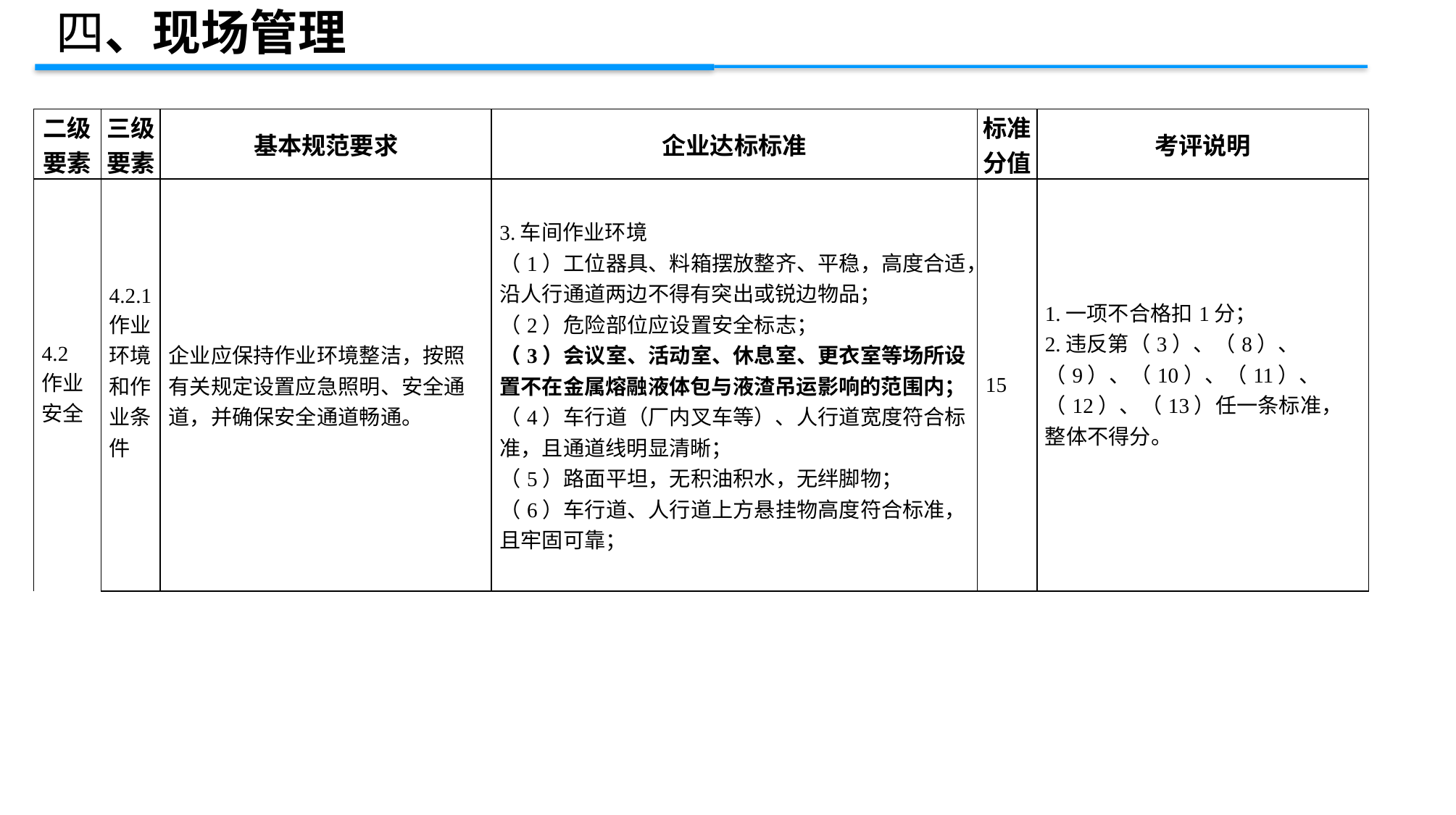

四、现场管理

| 二级 要素 | 三级 要素 | 基本规范要求 | 企业达标标准 | 标准 分值 | 考评说明 |
| --- | --- | --- | --- | --- | --- |
| 4.2作业安全 | 4.2.1作业环境和作业条件 | 企业应保持作业环境整洁，按照有关规定设置应急照明、安全通道，并确保安全通道畅通。 | 3.车间作业环境 （1）工位器具、料箱摆放整齐、平稳，高度合适，沿人行通道两边不得有突出或锐边物品； （2）危险部位应设置安全标志； （3）会议室、活动室、休息室、更衣室等场所设置不在金属熔融液体包与液渣吊运影响的范围内； （4）车行道（厂内叉车等）、人行道宽度符合标准，且通道线明显清晰； （5）路面平坦，无积油积水，无绊脚物； （6）车行道、人行道上方悬挂物高度符合标准，且牢固可靠； | 15 | 1.一项不合格扣1分； 2.违反第（3）、（8）、（9）、（10）、（11）、（12）、（13）任一条标准，整体不得分。 |